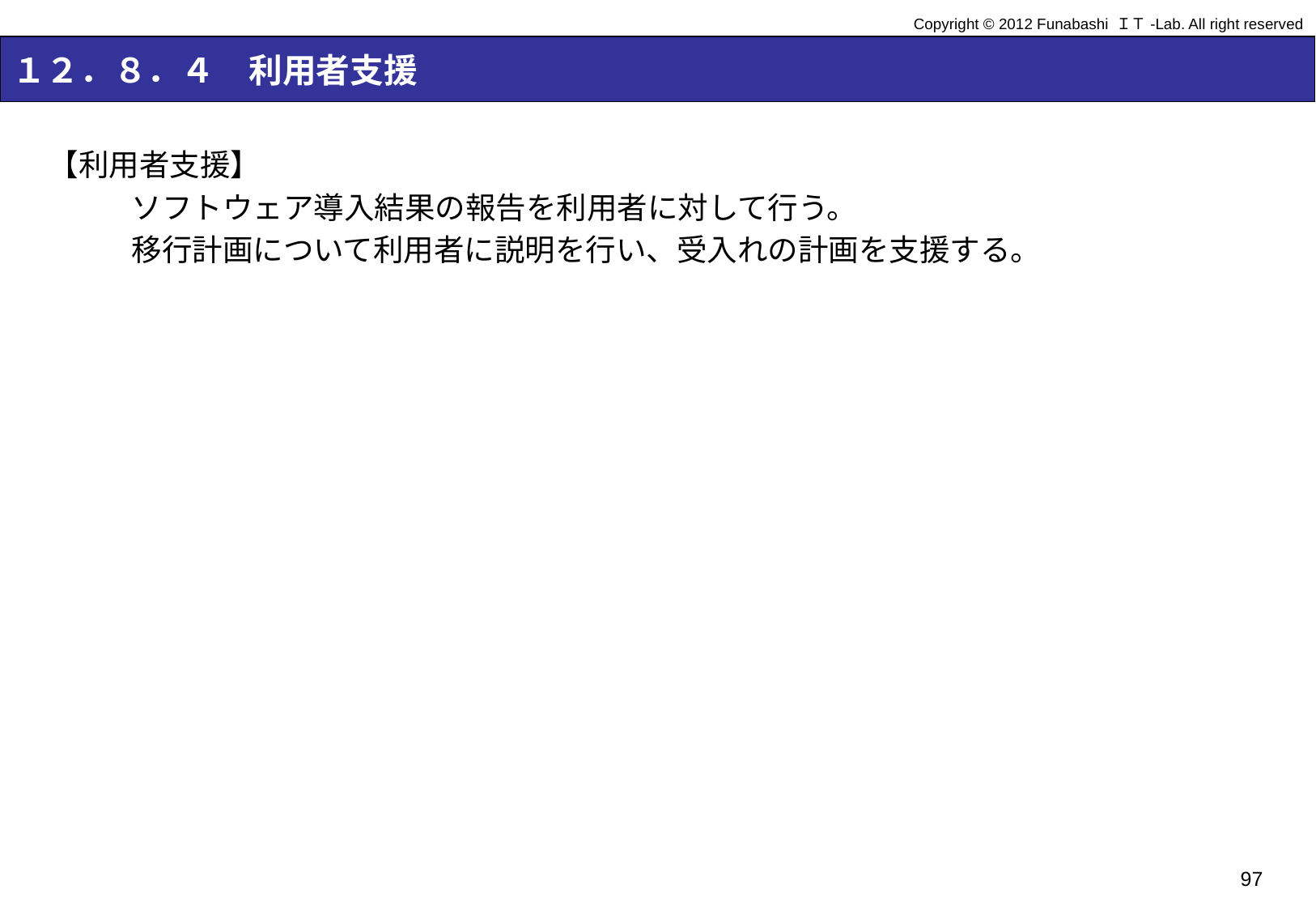

Copyright © 2012 Funabashi ＩＴ-Lab. All right reserved
# １２．８．４　利用者支援
【利用者支援】
ソフトウェア導入結果の報告を利用者に対して行う。
移行計画について利用者に説明を行い、受入れの計画を支援する。
97